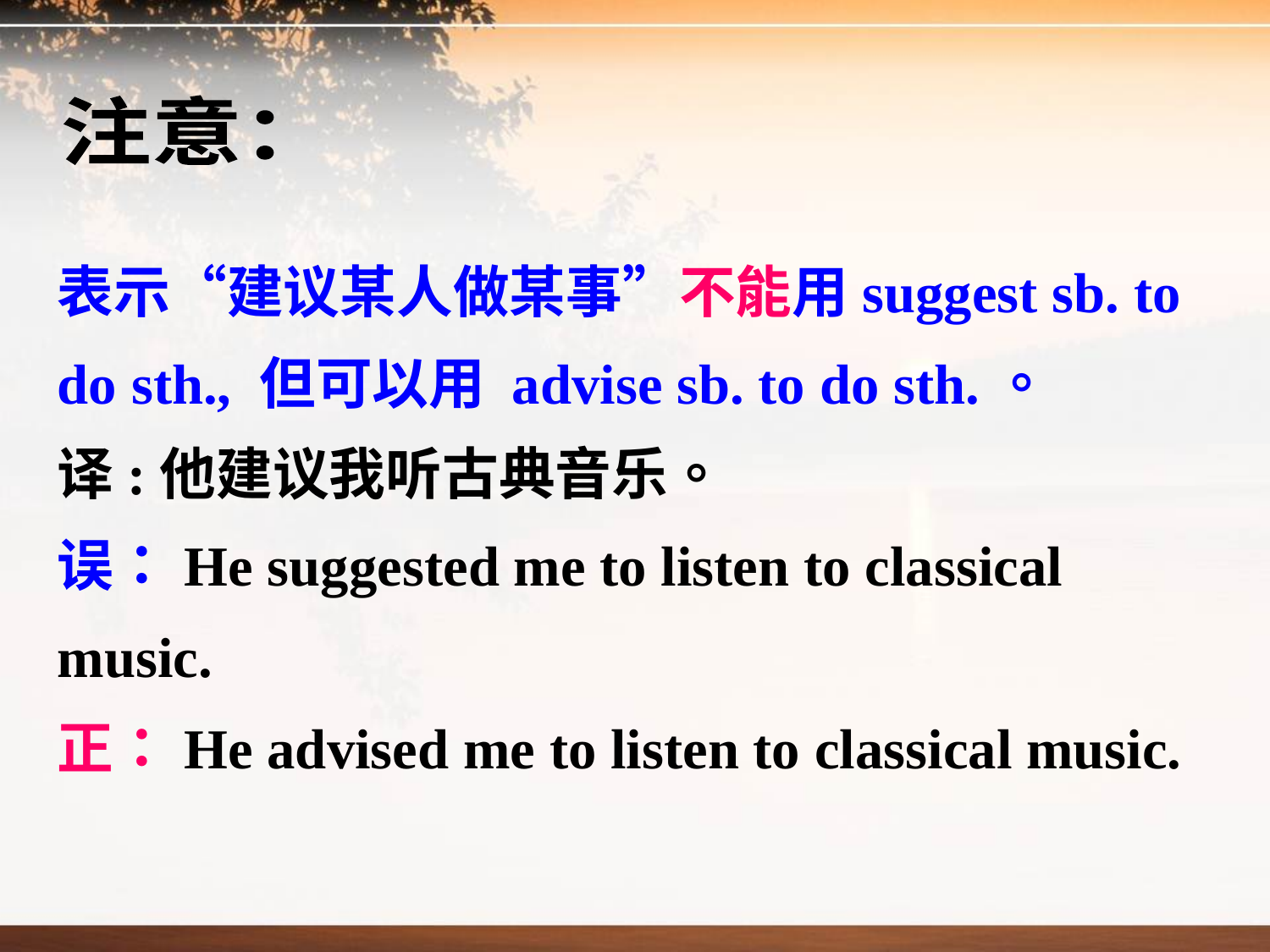

注意：
表示“建议某人做某事”不能用suggest sb. to do sth., 但可以用 advise sb. to do sth.。
译:他建议我听古典音乐。
误：He suggested me to listen to classical music.
正：He advised me to listen to classical music.